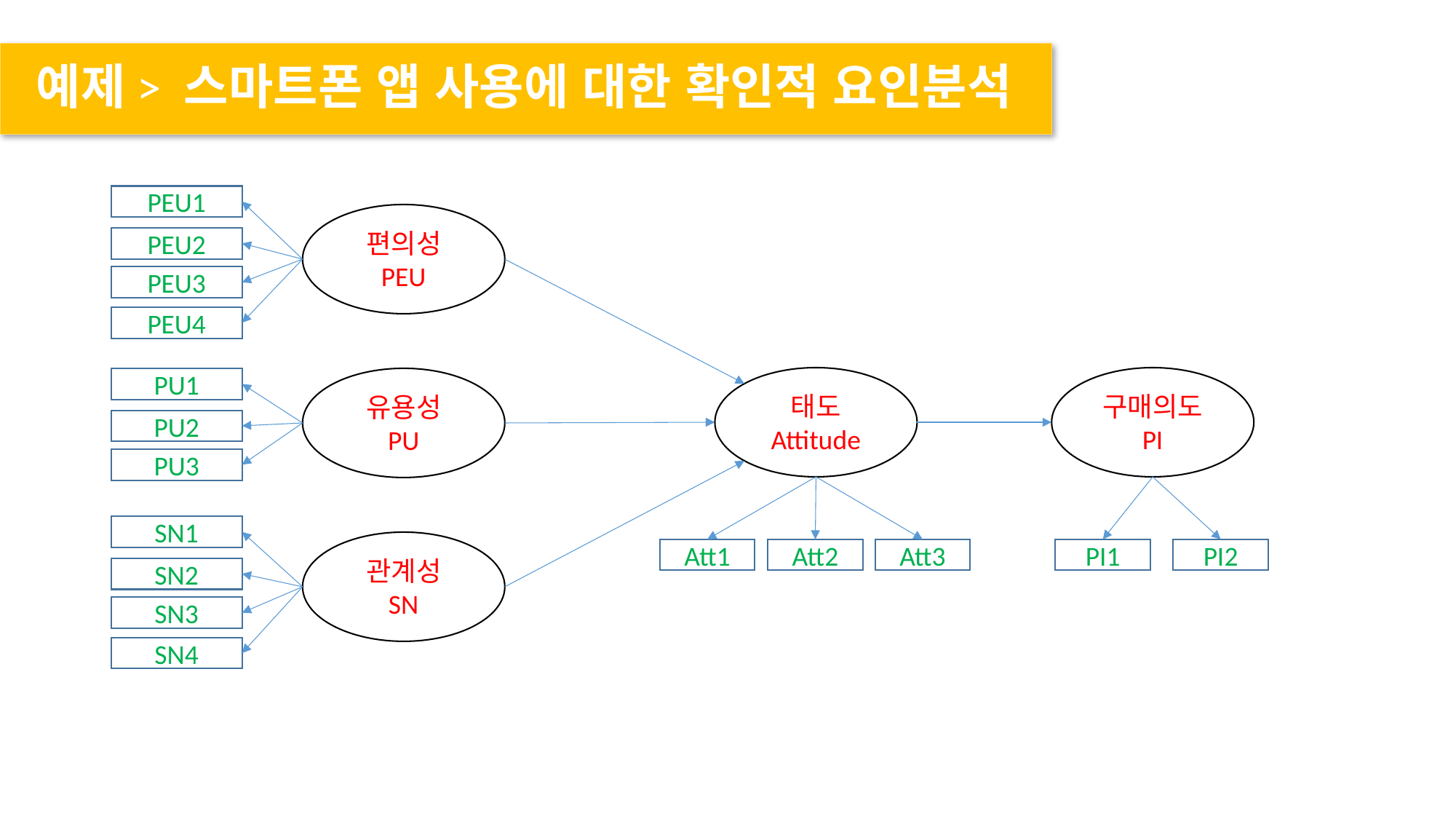

예제> 스마트폰 앱 사용에 대한 확인적 요인분석
PEU1
PEU2
PEU3
PEU4
PU1
PU2
PU3
SN1
SN2
SN3
SN4
편의성
PEU
태도
Attitude
구매의도
PI
유용성
PU
관계성
SN
Att1
Att2
Att3
PI1
PI2